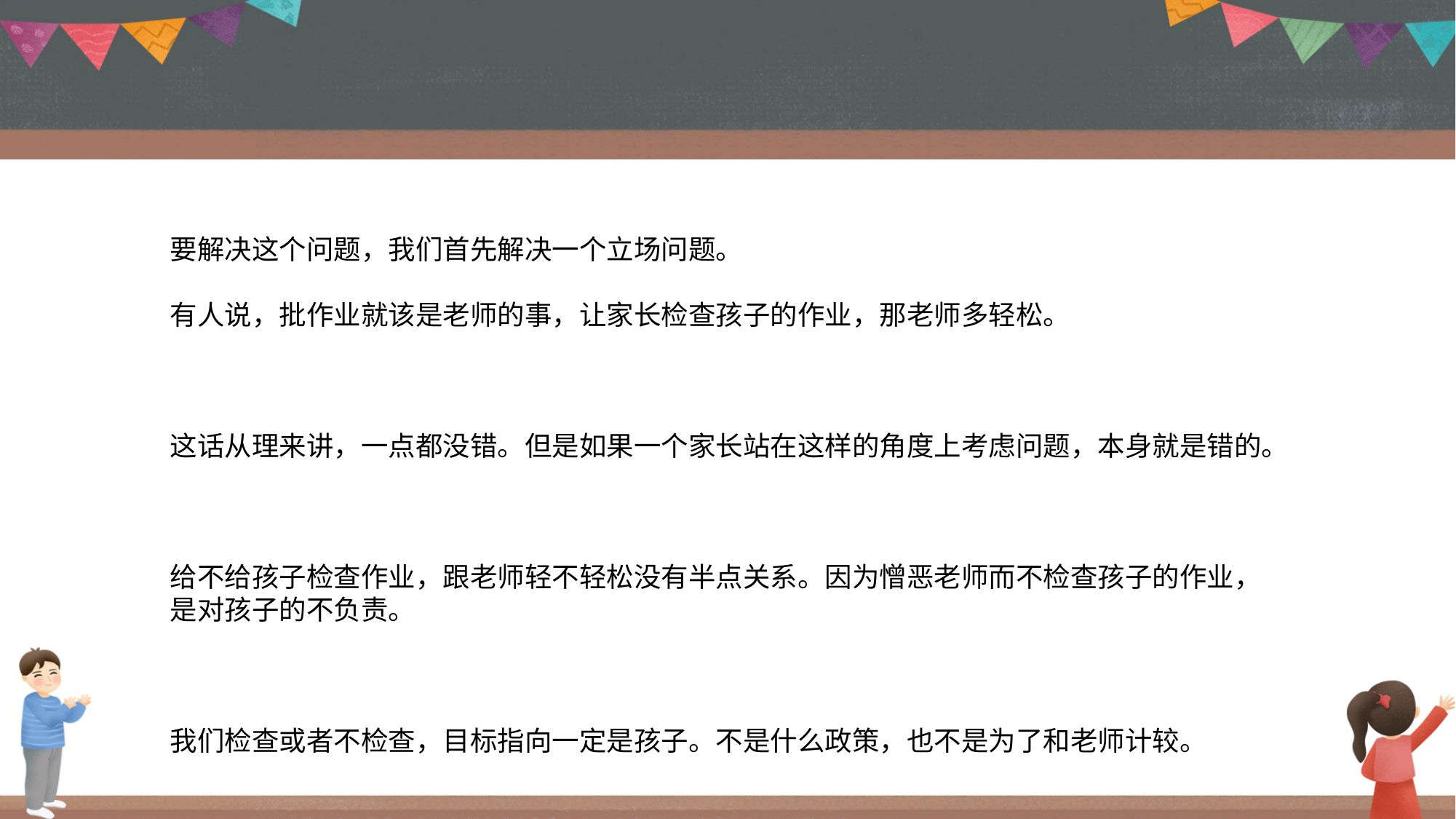

要解决这个问题，我们首先解决一个立场问题。

有人说，批作业就该是老师的事，让家长检查孩子的作业，那老师多轻松。

这话从理来讲，一点都没错。但是如果一个家长站在这样的角度上考虑问题，本身就是错的。

给不给孩子检查作业，跟老师轻不轻松没有半点关系。因为憎恶老师而不检查孩子的作业，是对孩子的不负责。

我们检查或者不检查，目标指向一定是孩子。不是什么政策，也不是为了和老师计较。